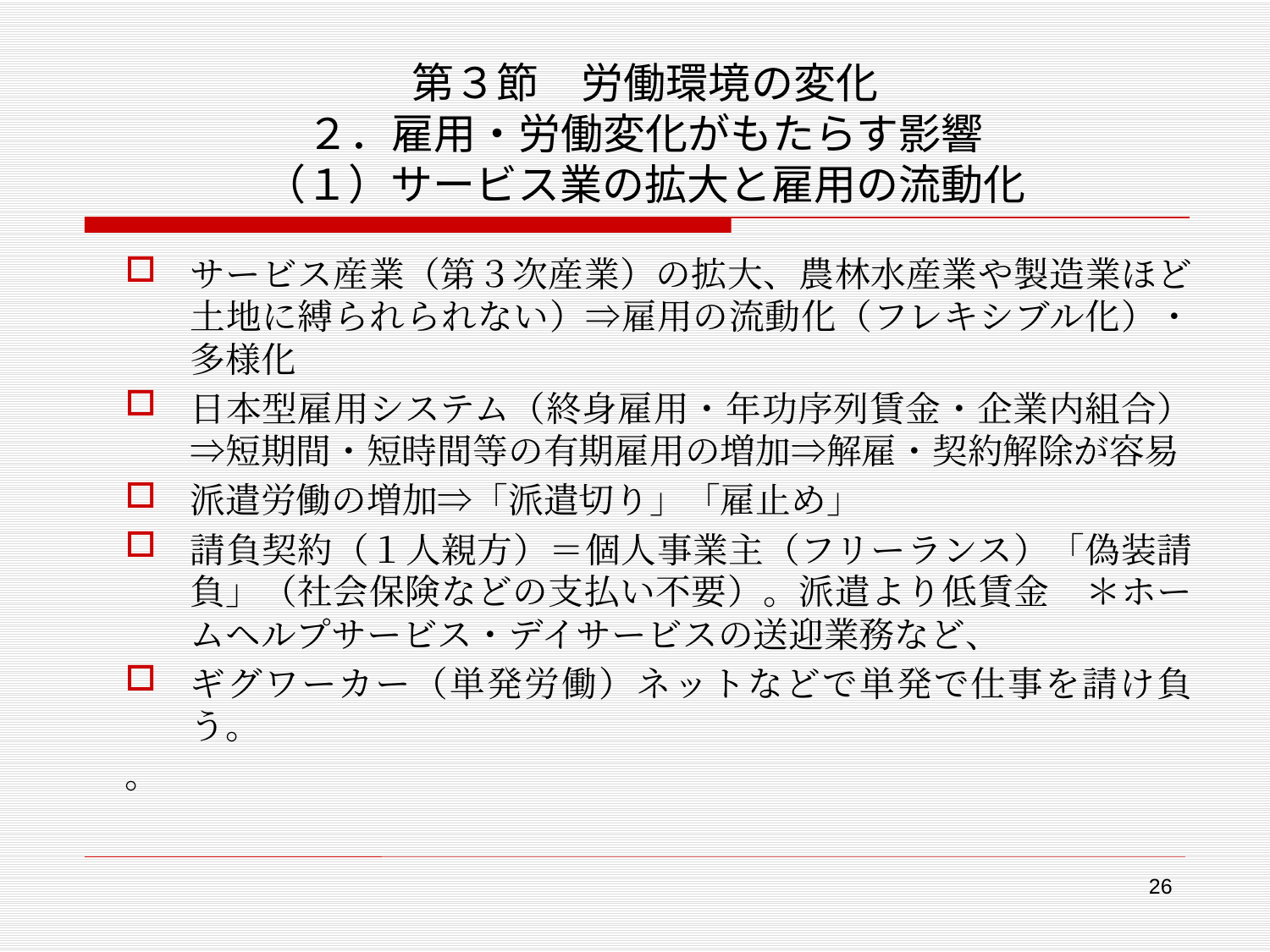

# 第３節　労働環境の変化 ２．雇用・労働変化がもたらす影響 （１）サービス業の拡大と雇用の流動化
サービス産業（第３次産業）の拡大、農林水産業や製造業ほど土地に縛られられない）⇒雇用の流動化（フレキシブル化）・多様化
日本型雇用システム（終身雇用・年功序列賃金・企業内組合）⇒短期間・短時間等の有期雇用の増加⇒解雇・契約解除が容易
派遣労働の増加⇒「派遣切り」「雇止め」
請負契約（１人親方）＝個人事業主（フリーランス）「偽装請負」（社会保険などの支払い不要）。派遣より低賃金　＊ホームヘルプサービス・デイサービスの送迎業務など、
ギグワーカー（単発労働）ネットなどで単発で仕事を請け負う。
。

26